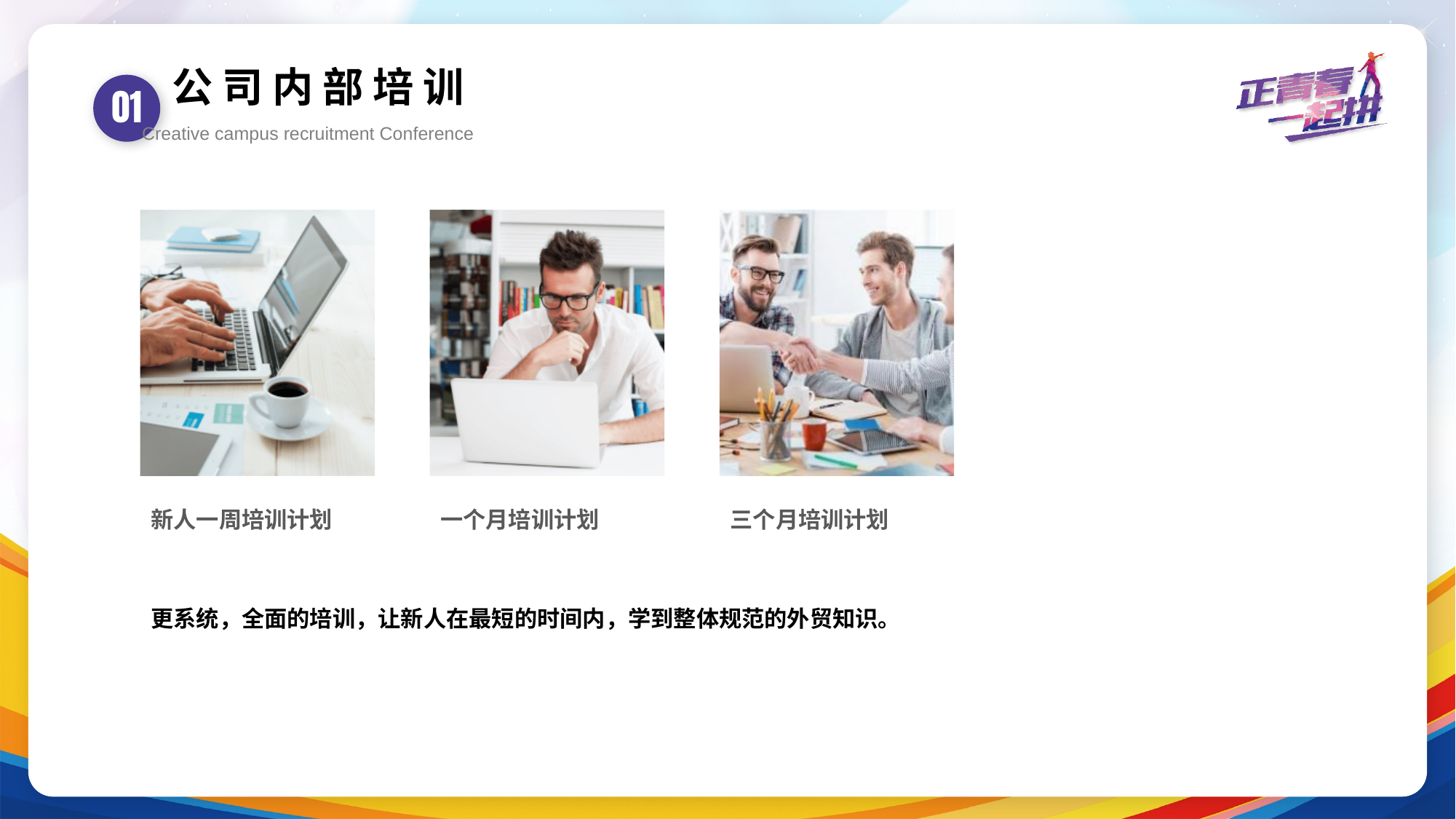

公 司 内 部 培 训
01
Creative campus recruitment Conference

新人一周培训计划
一个月培训计划
三个月培训计划
更系统，全面的培训，让新人在最短的时间内，学到整体规范的外贸知识。